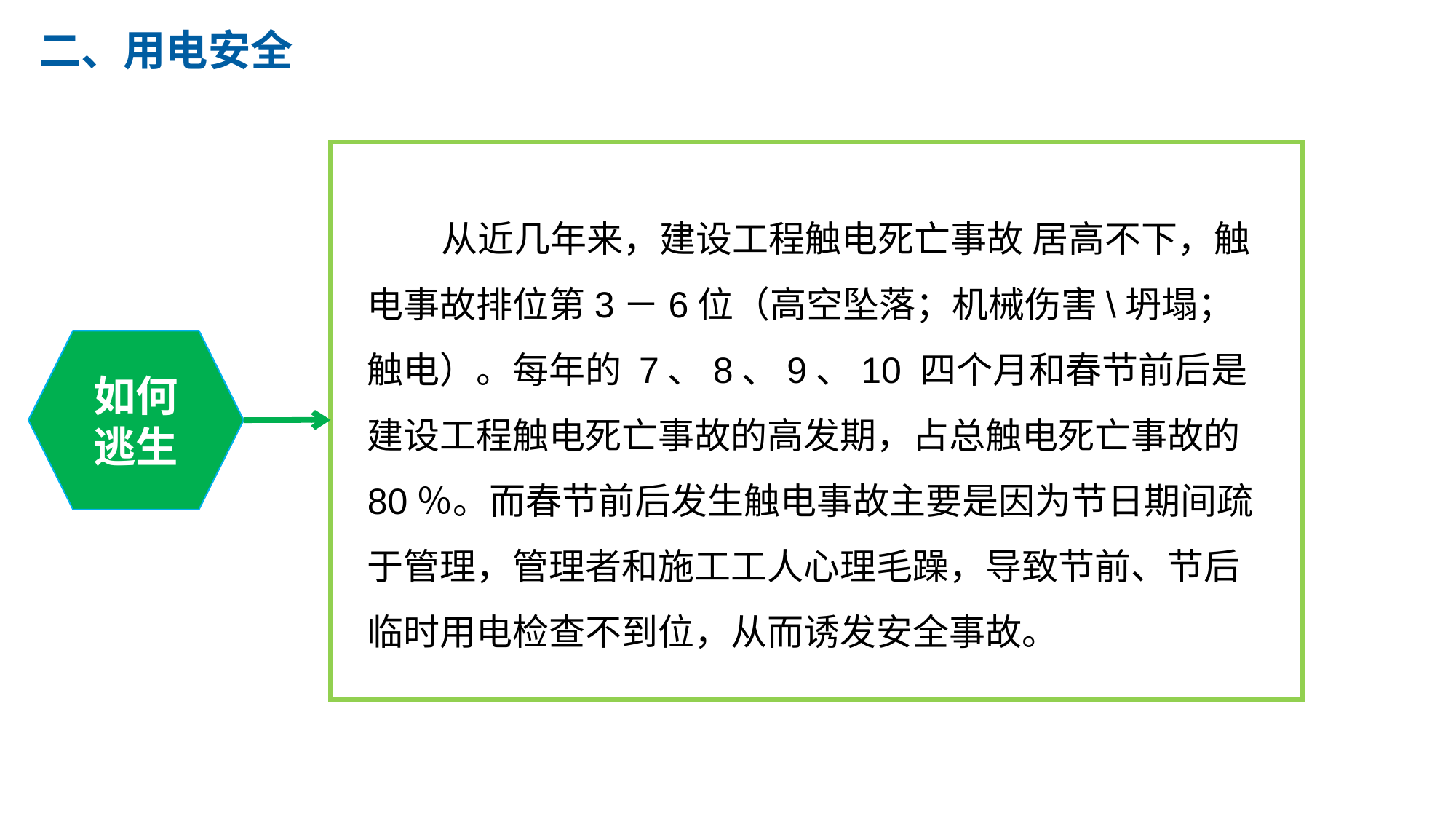

二、用电安全

        从近几年来，建设工程触电死亡事故 居高不下，触电事故排位第3－6位（高空坠落；机械伤害\坍塌；触电）。每年的 7、8、9、10 四个月和春节前后是建设工程触电死亡事故的高发期，占总触电死亡事故的 80％。而春节前后发生触电事故主要是因为节日期间疏于管理，管理者和施工工人心理毛躁，导致节前、节后临时用电检查不到位，从而诱发安全事故。
如何
逃生